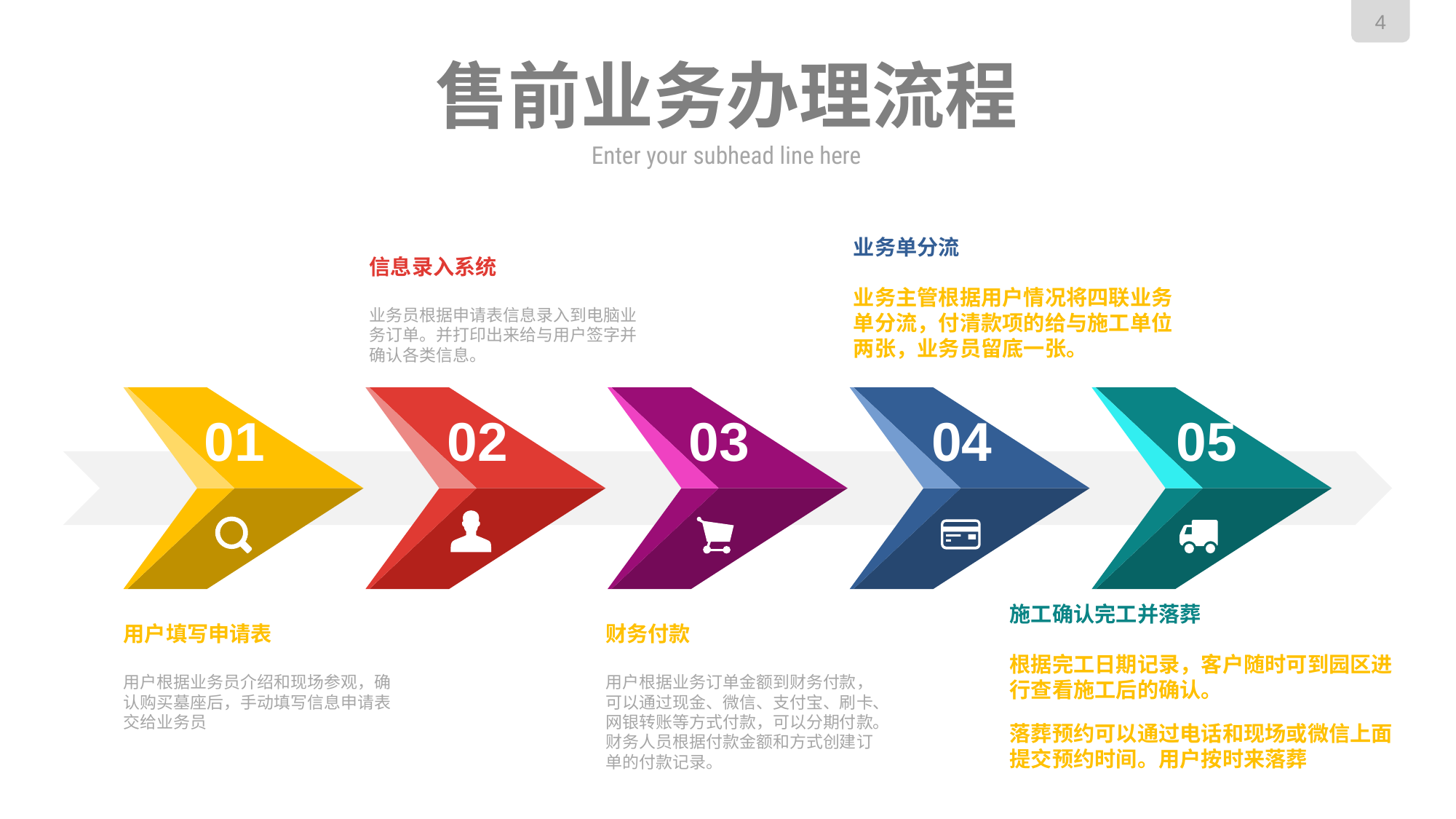

# 售前业务办理流程
Enter your subhead line here
业务单分流
业务主管根据用户情况将四联业务单分流，付清款项的给与施工单位两张，业务员留底一张。
信息录入系统
业务员根据申请表信息录入到电脑业务订单。并打印出来给与用户签字并确认各类信息。

01

02

03

04

05

施工确认完工并落葬
根据完工日期记录，客户随时可到园区进行查看施工后的确认。
落葬预约可以通过电话和现场或微信上面提交预约时间。用户按时来落葬
用户填写申请表
用户根据业务员介绍和现场参观，确认购买墓座后，手动填写信息申请表交给业务员
财务付款
用户根据业务订单金额到财务付款，可以通过现金、微信、支付宝、刷卡、网银转账等方式付款，可以分期付款。财务人员根据付款金额和方式创建订单的付款记录。